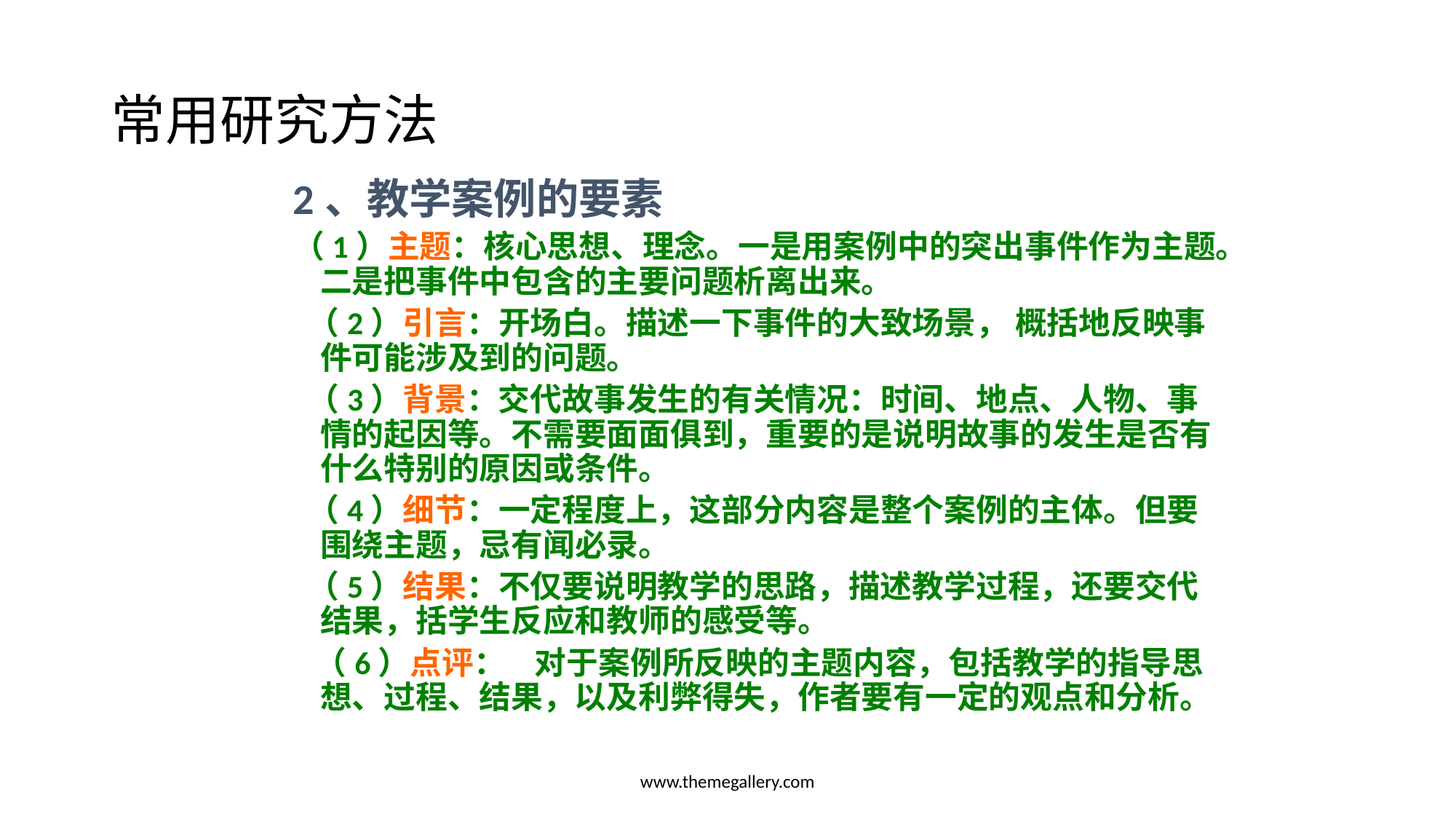

# 常用研究方法

2、教学案例的要素
（1）主题：核心思想、理念。一是用案例中的突出事件作为主题。二是把事件中包含的主要问题析离出来。
 （2）引言：开场白。描述一下事件的大致场景， 概括地反映事件可能涉及到的问题。
 （3）背景：交代故事发生的有关情况：时间、地点、人物、事情的起因等。不需要面面俱到，重要的是说明故事的发生是否有什么特别的原因或条件。
 （4）细节：一定程度上，这部分内容是整个案例的主体。但要围绕主题，忌有闻必录。
 （5）结果：不仅要说明教学的思路，描述教学过程，还要交代结果，括学生反应和教师的感受等。
  （6）点评：    对于案例所反映的主题内容，包括教学的指导思想、过程、结果，以及利弊得失，作者要有一定的观点和分析。
www.themegallery.com